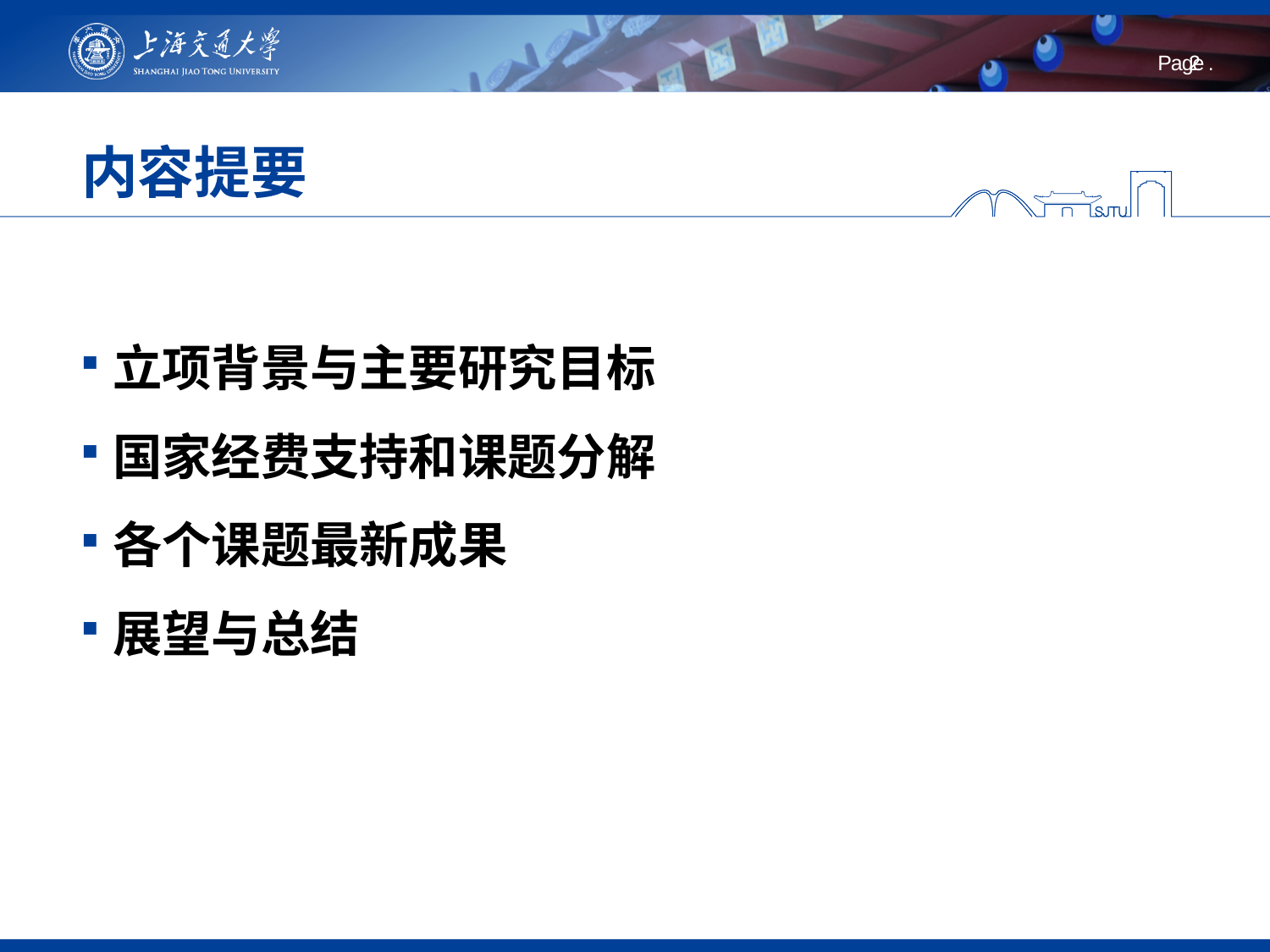

# 内容提要
立项背景与主要研究目标
国家经费支持和课题分解
各个课题最新成果
展望与总结